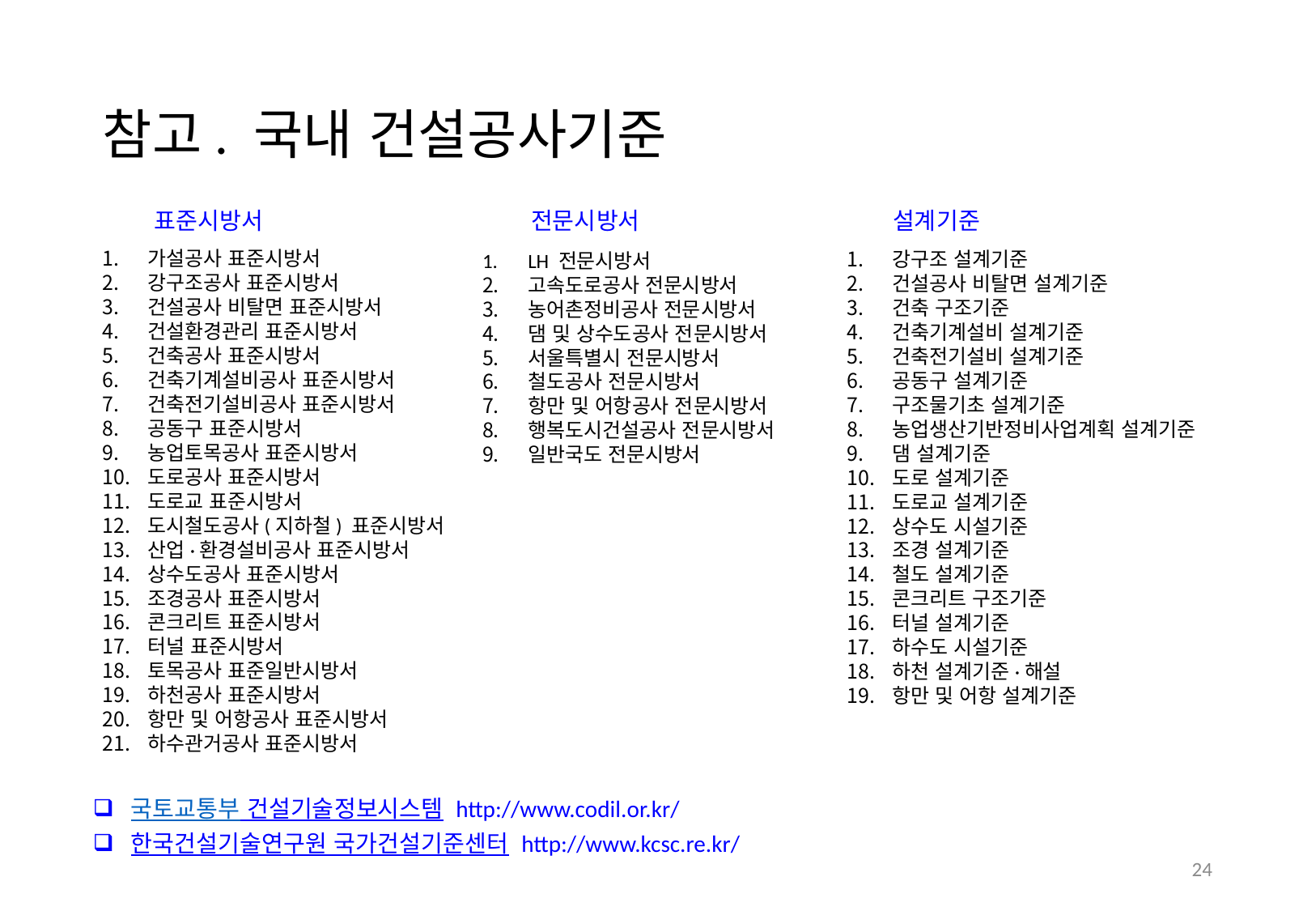

# 참고. 국내 건설공사기준
표준시방서
전문시방서
설계기준
가설공사 표준시방서
강구조공사 표준시방서
건설공사 비탈면 표준시방서
건설환경관리 표준시방서
건축공사 표준시방서
건축기계설비공사 표준시방서
건축전기설비공사 표준시방서
공동구 표준시방서
농업토목공사 표준시방서
도로공사 표준시방서
도로교 표준시방서
도시철도공사(지하철) 표준시방서
산업·환경설비공사 표준시방서
상수도공사 표준시방서
조경공사 표준시방서
콘크리트 표준시방서
터널 표준시방서
토목공사 표준일반시방서
하천공사 표준시방서
항만 및 어항공사 표준시방서
하수관거공사 표준시방서
강구조 설계기준
건설공사 비탈면 설계기준
건축 구조기준
건축기계설비 설계기준
건축전기설비 설계기준
공동구 설계기준
구조물기초 설계기준
농업생산기반정비사업계획 설계기준
댐 설계기준
도로 설계기준
도로교 설계기준
상수도 시설기준
조경 설계기준
철도 설계기준
콘크리트 구조기준
터널 설계기준
하수도 시설기준
하천 설계기준·해설
항만 및 어항 설계기준
LH 전문시방서
고속도로공사 전문시방서
농어촌정비공사 전문시방서
댐 및 상수도공사 전문시방서
서울특별시 전문시방서
철도공사 전문시방서
항만 및 어항공사 전문시방서
행복도시건설공사 전문시방서
일반국도 전문시방서

국토교통부 건설기술정보시스템 http://www.codil.or.kr/
한국건설기술연구원 국가건설기준센터 http://www.kcsc.re.kr/
24